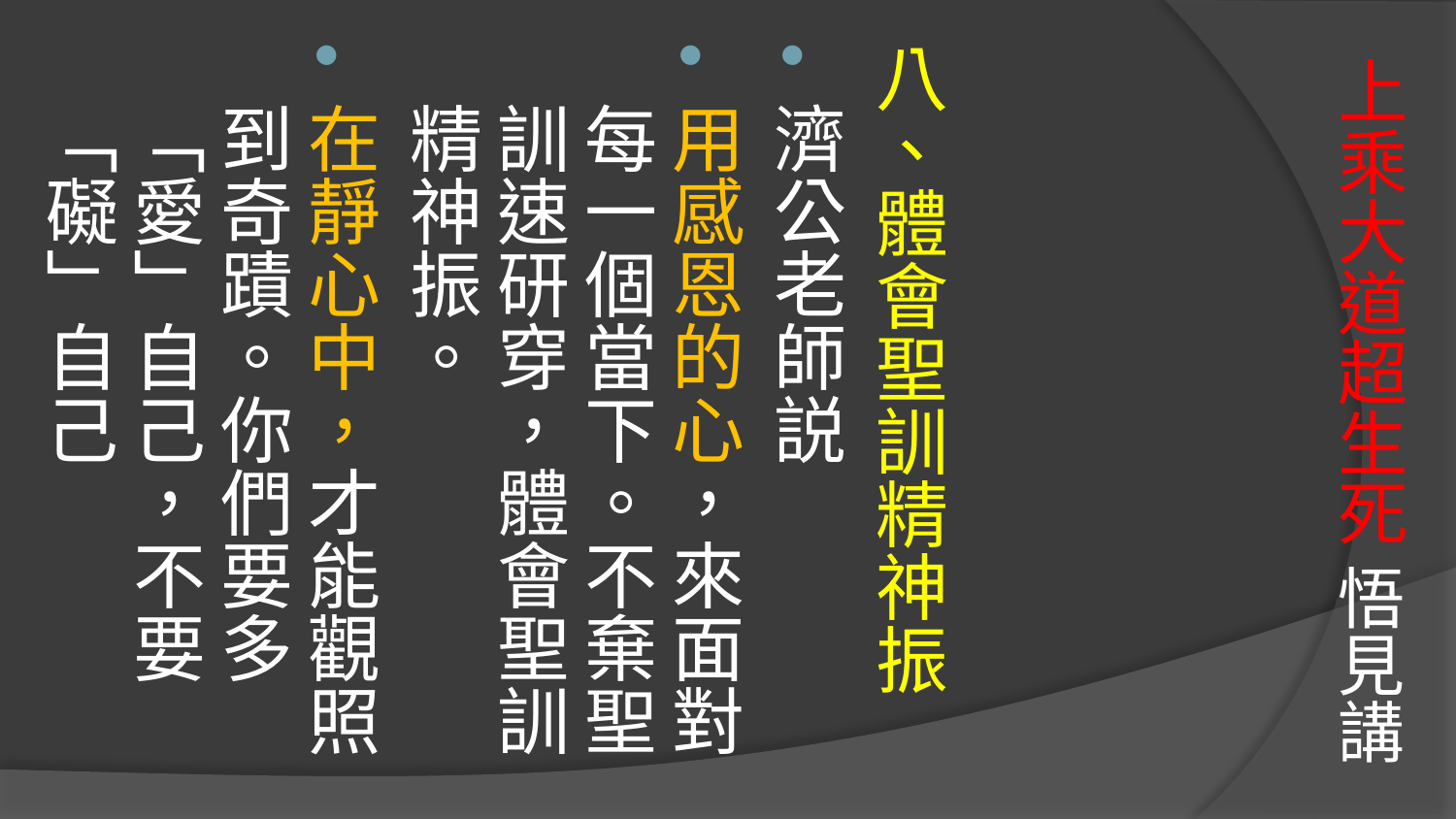

八、體會聖訓精神振
濟公老師説
用感恩的心，來面對每一個當下。不棄聖訓速研穿，體會聖訓精神振。
在靜心中，才能觀照到奇蹟。你們要多「愛」自己，不要「礙」自己
# 上乘大道超生死 悟見講